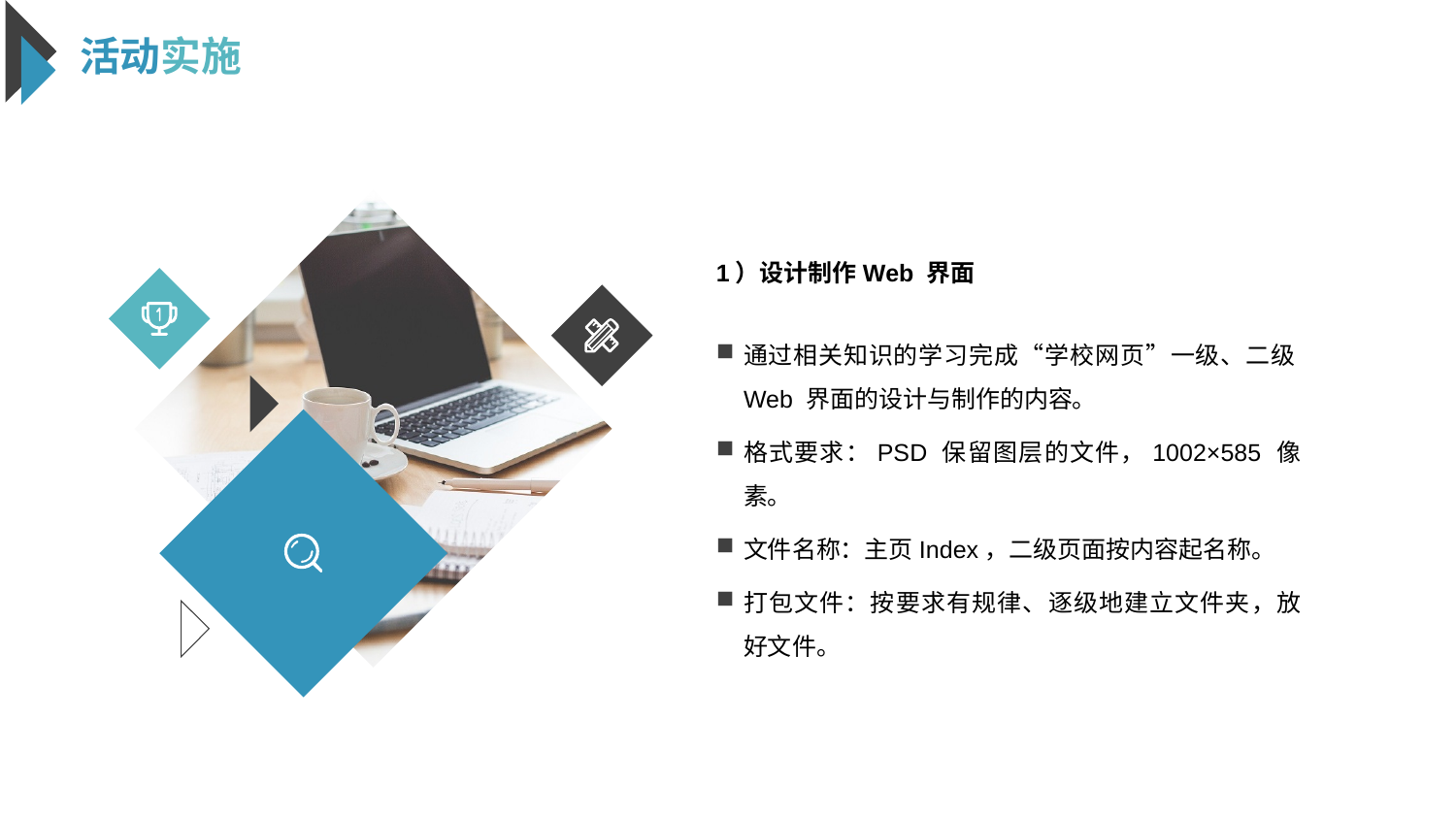

活动实施

1）设计制作Web 界面

通过相关知识的学习完成“学校网页”一级、二级Web 界面的设计与制作的内容。
格式要求：PSD 保留图层的文件，1002×585 像素。
文件名称：主页Index，二级页面按内容起名称。
打包文件：按要求有规律、逐级地建立文件夹，放好文件。